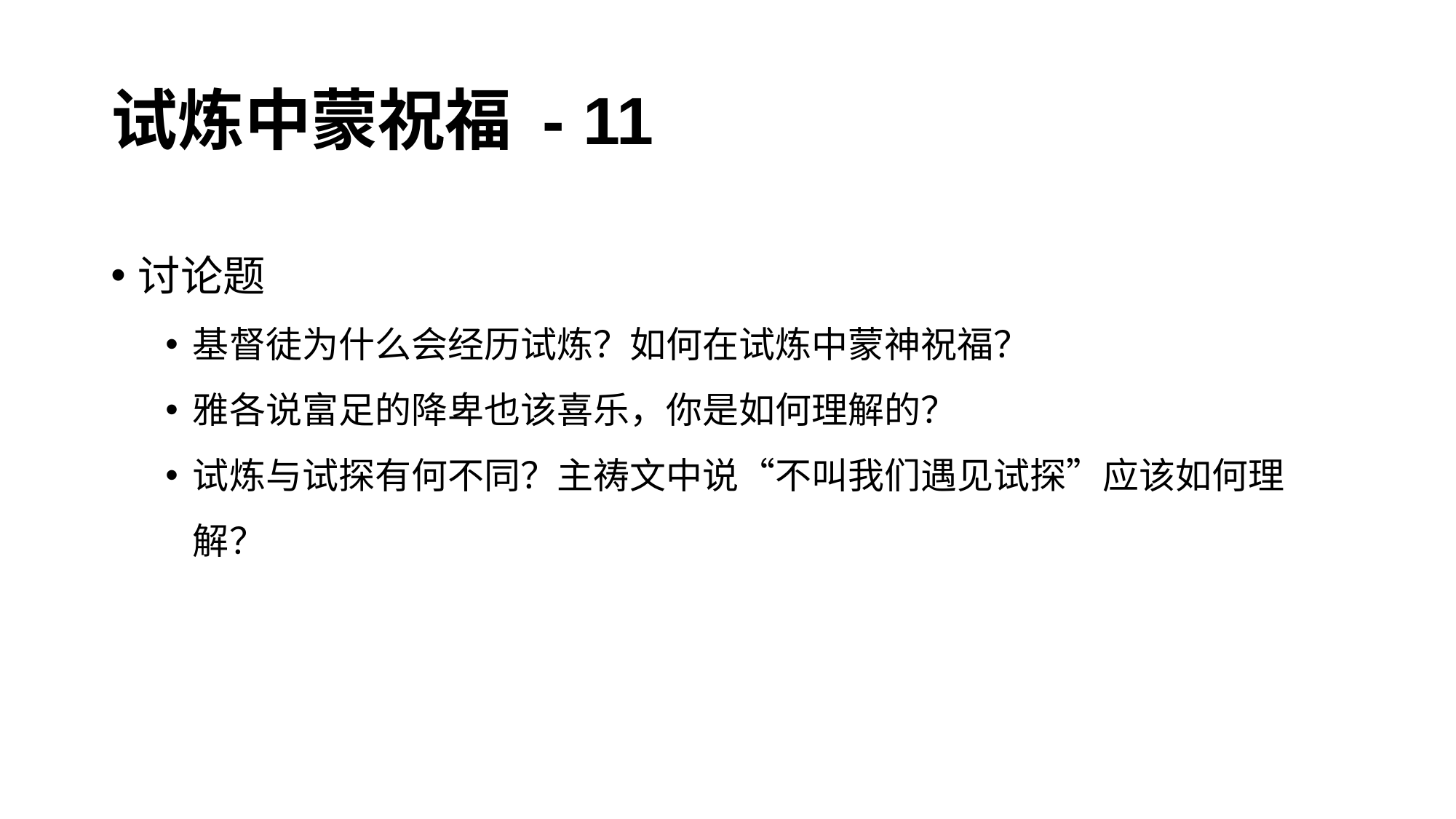

# 试炼中蒙祝福 - 11
讨论题
基督徒为什么会经历试炼？如何在试炼中蒙神祝福？
雅各说富足的降卑也该喜乐，你是如何理解的？
试炼与试探有何不同？主祷文中说“不叫我们遇见试探”应该如何理解？